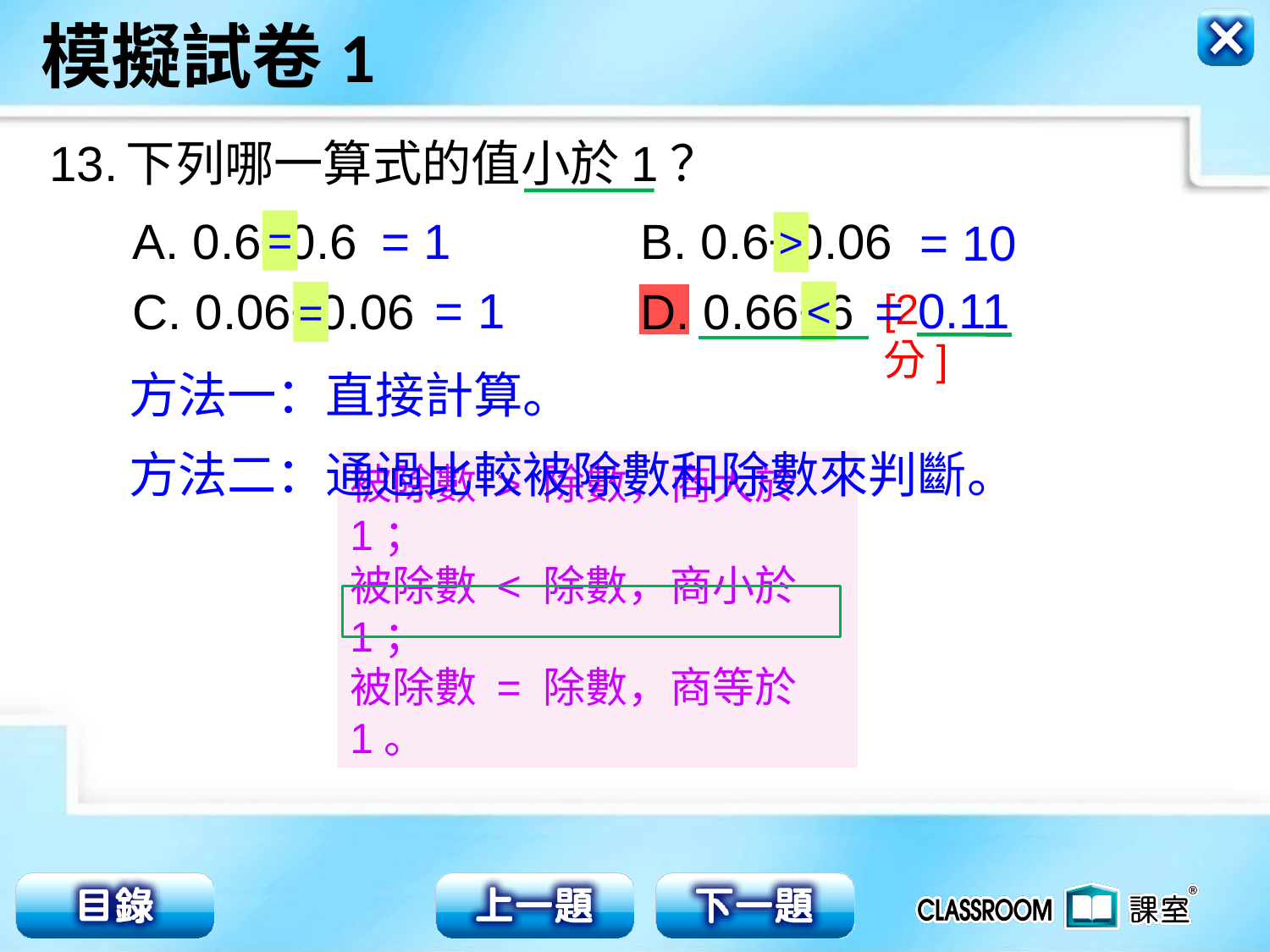

13.
下列哪一算式的值小於1？

A. 0.6÷0.6			B. 0.6÷0.06
C. 0.06÷0.06		D. 0.66÷6
= 1
= 10
=

>

= 0.11
= 1
[2分]
<

=

方法一：直接計算。
方法二：通過比較被除數和除數來判斷。
被除數 > 除數，商大於1；
被除數 < 除數，商小於1；
被除數 = 除數，商等於1。